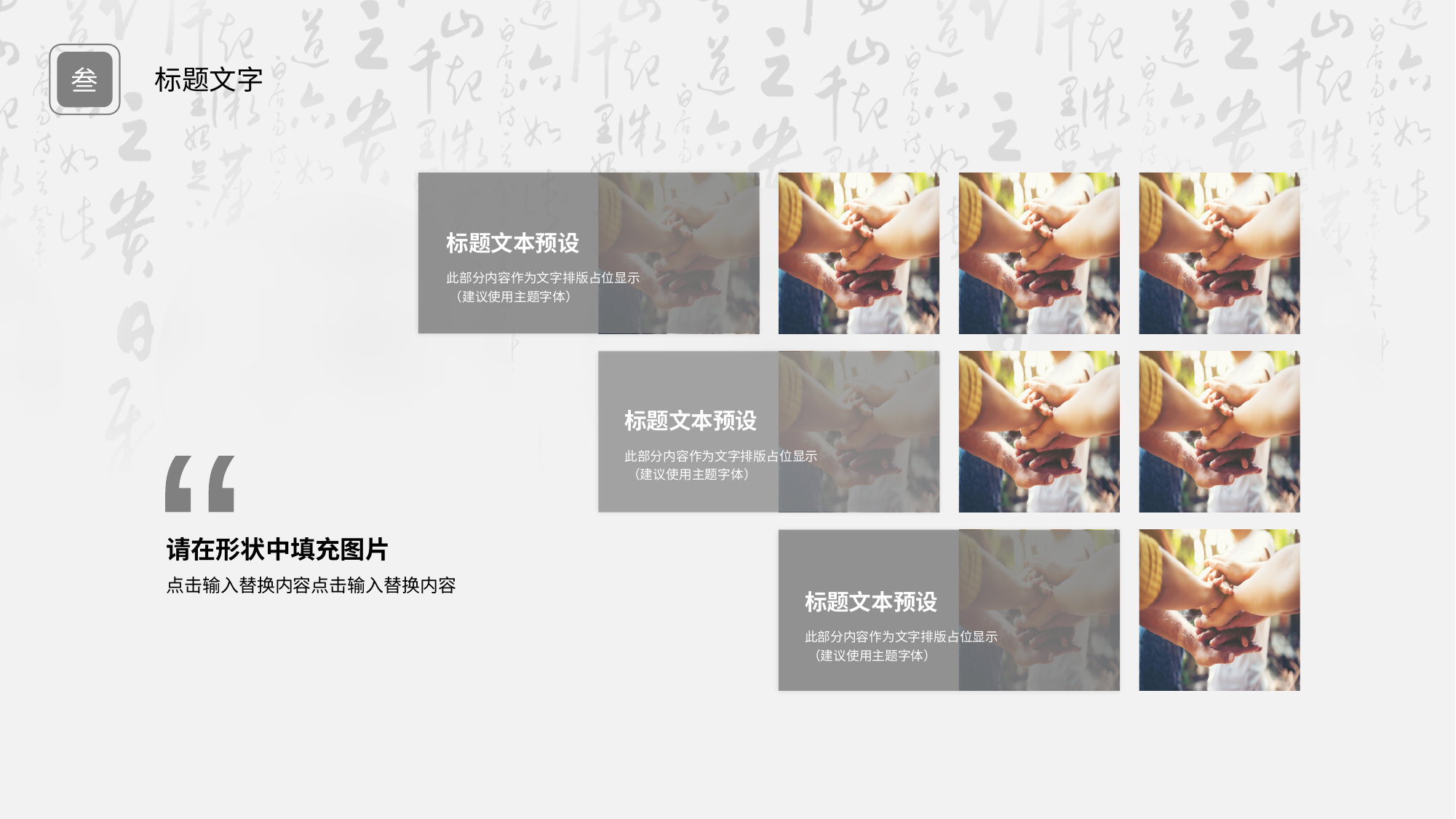

叁
标题文字

标题文本预设
此部分内容作为文字排版占位显示
 （建议使用主题字体）

标题文本预设
此部分内容作为文字排版占位显示
 （建议使用主题字体）
“
请在形状中填充图片
点击输入替换内容点击输入替换内容

标题文本预设
此部分内容作为文字排版占位显示
 （建议使用主题字体）